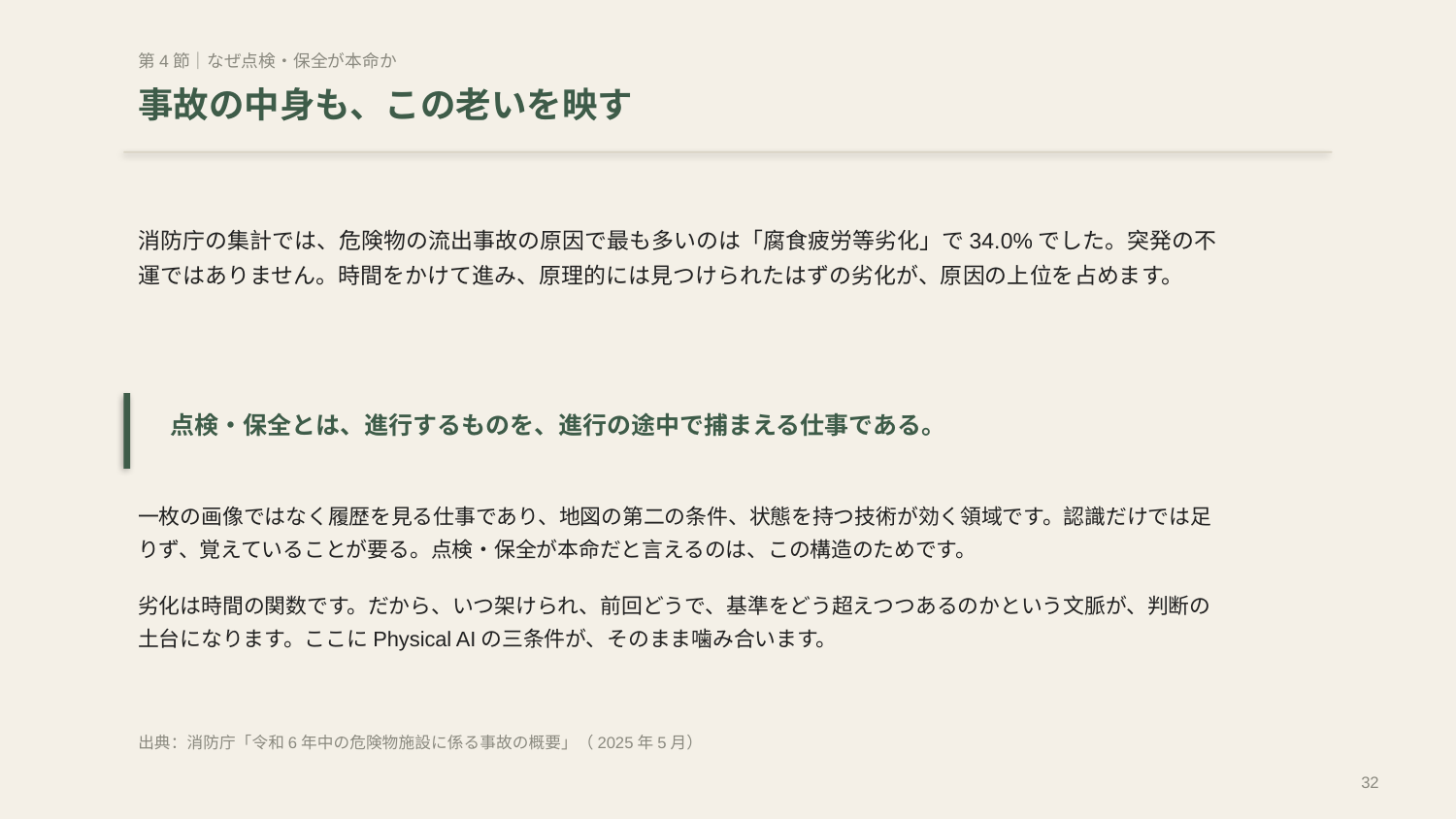

第4節｜なぜ点検・保全が本命か
事故の中身も、この老いを映す

消防庁の集計では、危険物の流出事故の原因で最も多いのは「腐食疲労等劣化」で34.0%でした。突発の不運ではありません。時間をかけて進み、原理的には見つけられたはずの劣化が、原因の上位を占めます。

点検・保全とは、進行するものを、進行の途中で捕まえる仕事である。
一枚の画像ではなく履歴を見る仕事であり、地図の第二の条件、状態を持つ技術が効く領域です。認識だけでは足りず、覚えていることが要る。点検・保全が本命だと言えるのは、この構造のためです。
劣化は時間の関数です。だから、いつ架けられ、前回どうで、基準をどう超えつつあるのかという文脈が、判断の土台になります。ここにPhysical AIの三条件が、そのまま噛み合います。
出典：消防庁「令和6年中の危険物施設に係る事故の概要」（2025年5月）
32